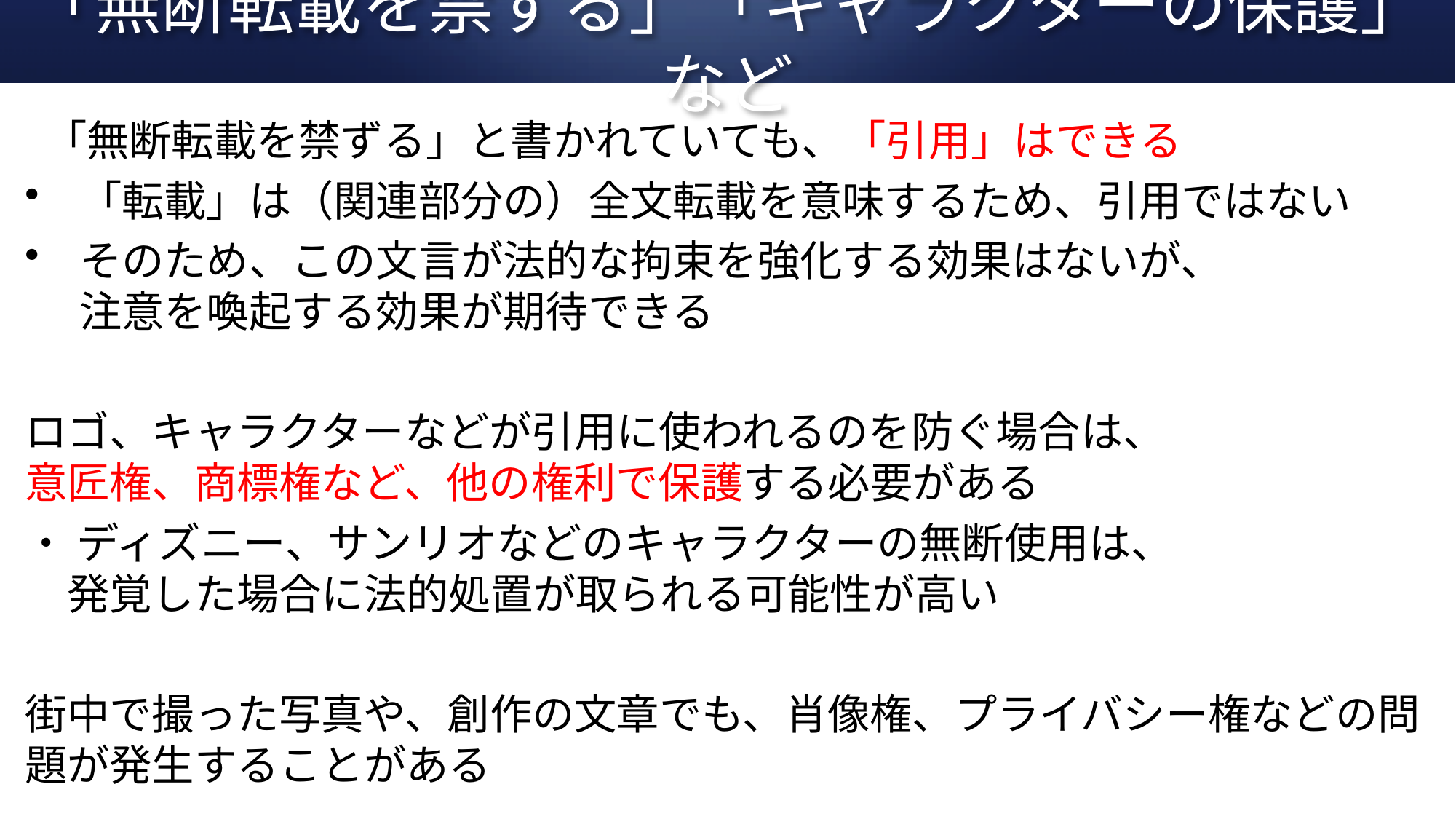

# 「無断転載を禁ずる」「キャラクターの保護」など
 「無断転載を禁ずる」と書かれていても、「引用」はできる
「転載」は（関連部分の）全文転載を意味するため、引用ではない
そのため、この文言が法的な拘束を強化する効果はないが、
注意を喚起する効果が期待できる

ロゴ、キャラクターなどが引用に使われるのを防ぐ場合は、
意匠権、商標権など、他の権利で保護する必要がある
・ ディズニー、サンリオなどのキャラクターの無断使用は、
　発覚した場合に法的処置が取られる可能性が高い

街中で撮った写真や、創作の文章でも、肖像権、プライバシー権などの問題が発生することがある